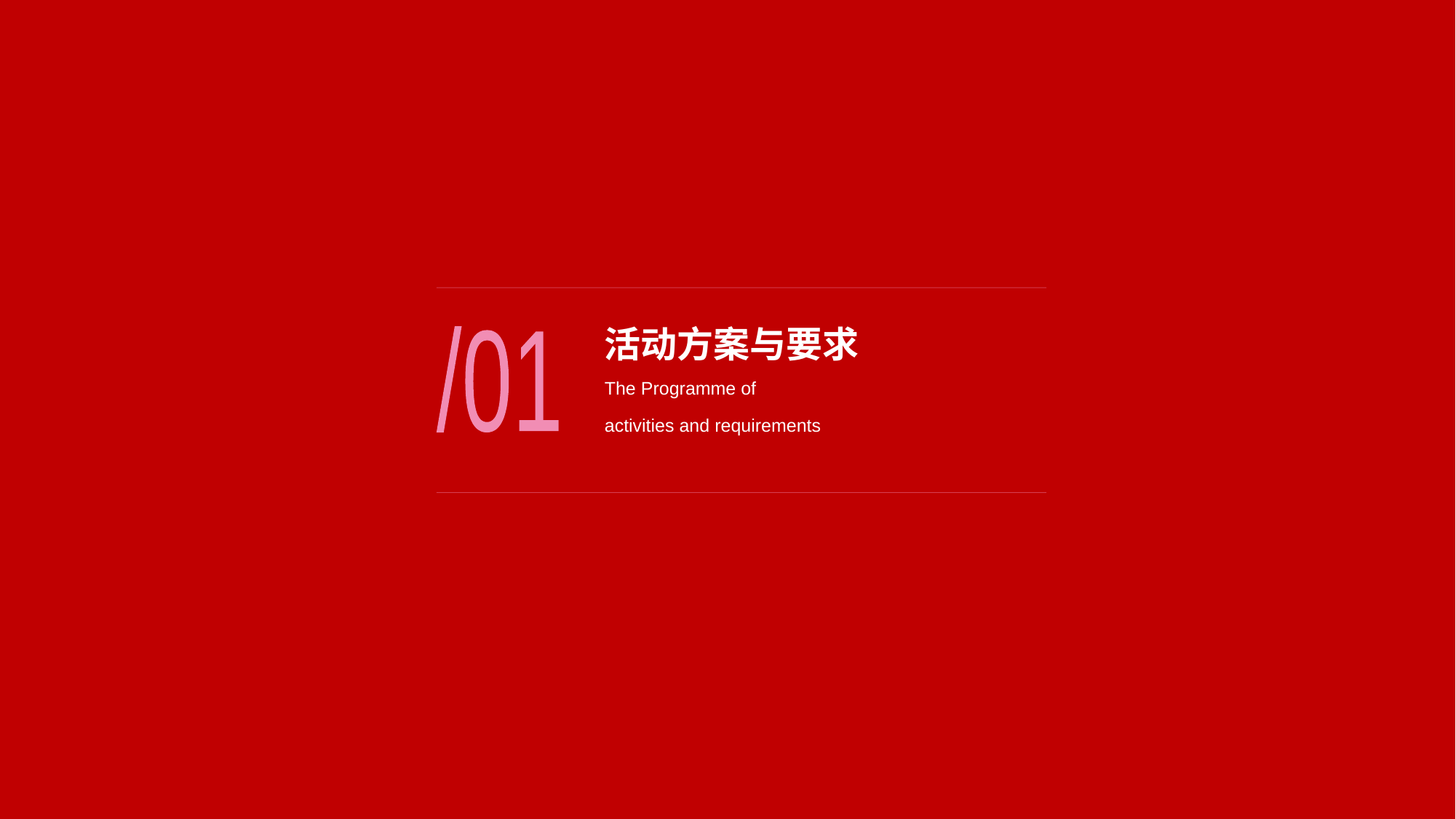

# 活动方案与要求
/01
The Programme of
activities and requirements